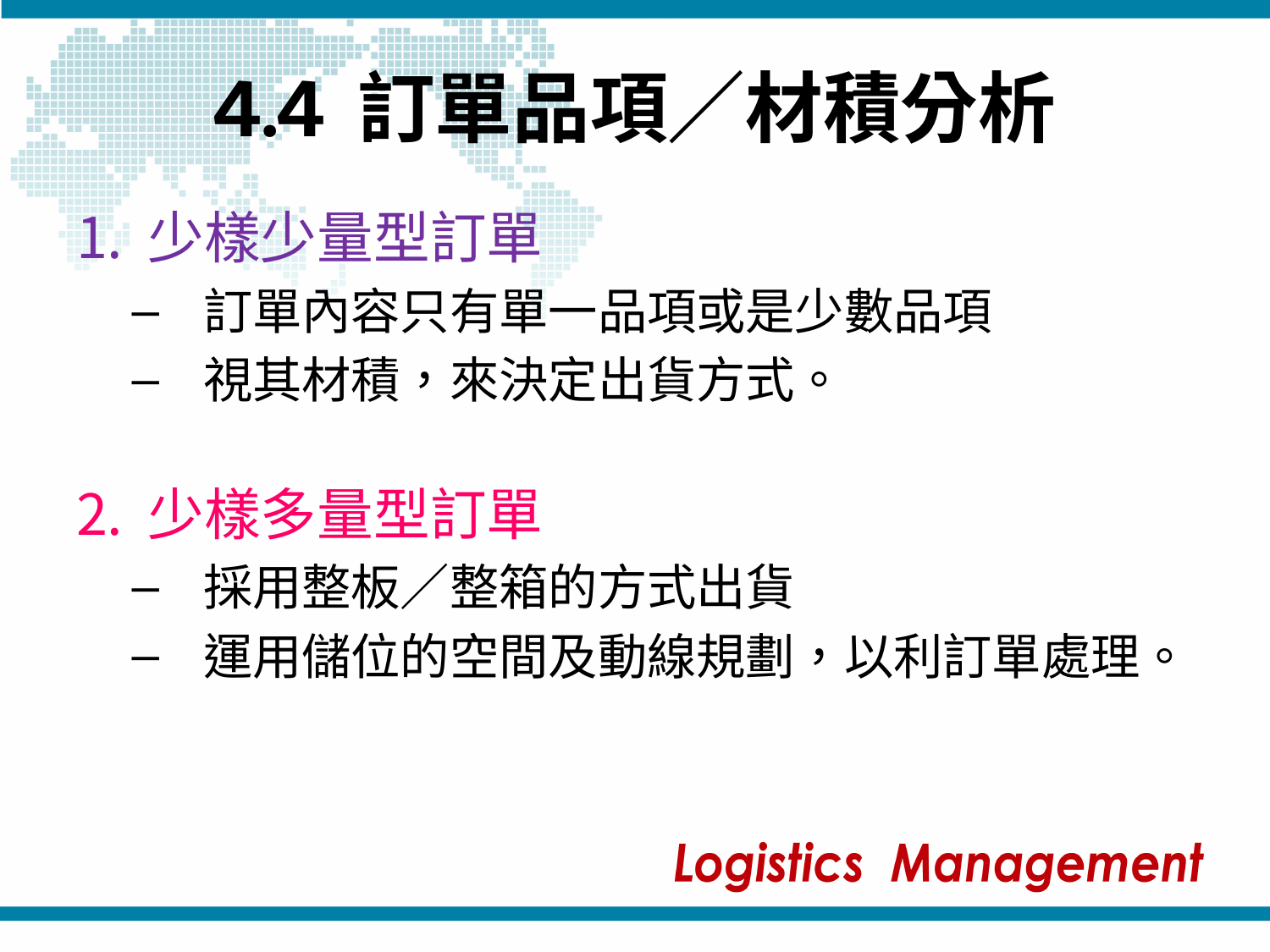

# 4.4 訂單品項／材積分析
少樣少量型訂單
訂單內容只有單一品項或是少數品項
視其材積，來決定出貨方式。

少樣多量型訂單
採用整板／整箱的方式出貨
運用儲位的空間及動線規劃，以利訂單處理。